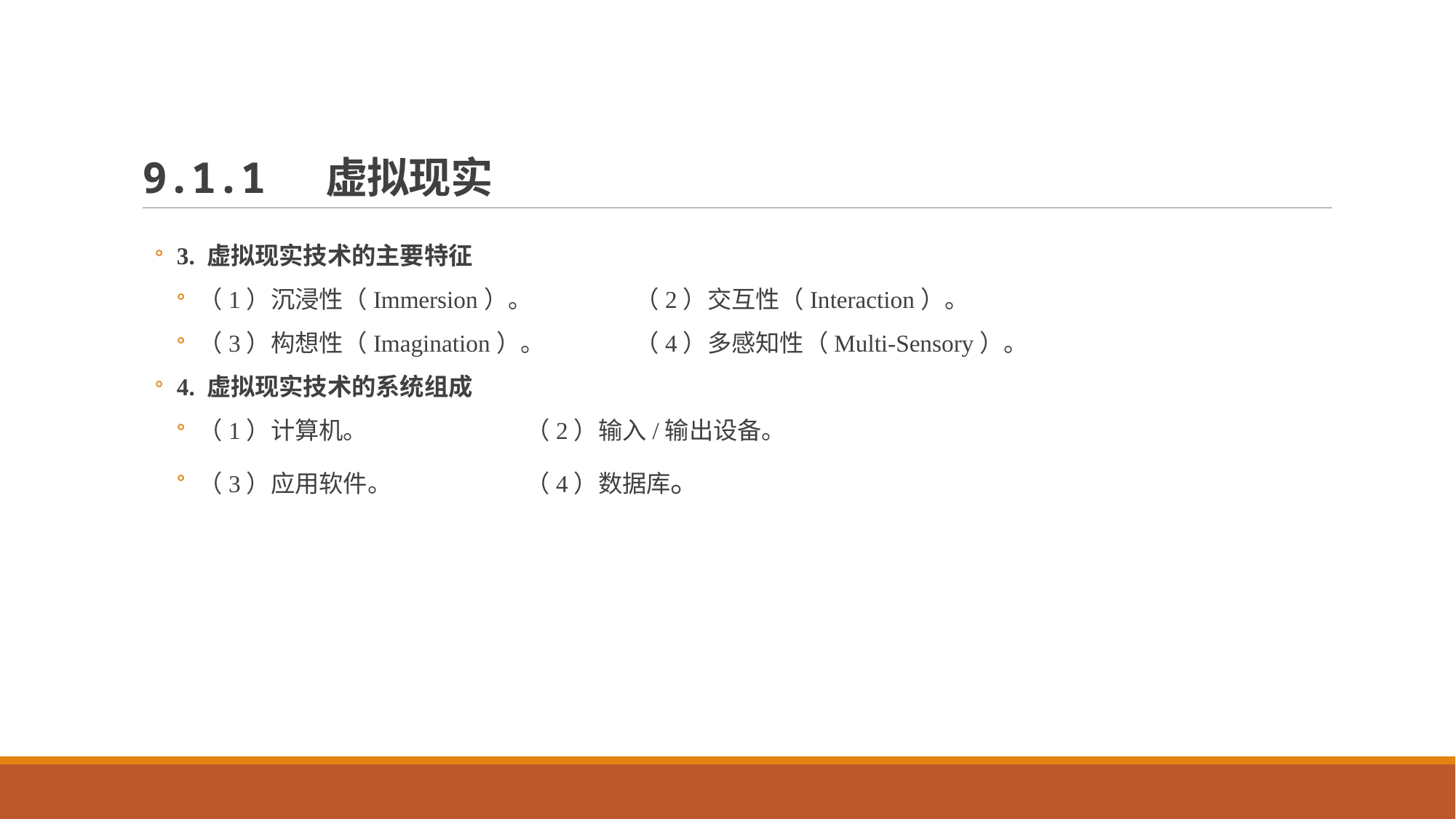

# 9.1.1  虚拟现实
3. 虚拟现实技术的主要特征
（1）沉浸性（Immersion）。	（2）交互性（Interaction）。
（3）构想性（Imagination）。	（4）多感知性（Multi-Sensory）。
4. 虚拟现实技术的系统组成
（1）计算机。		（2）输入/输出设备。
（3）应用软件。		（4）数据库。